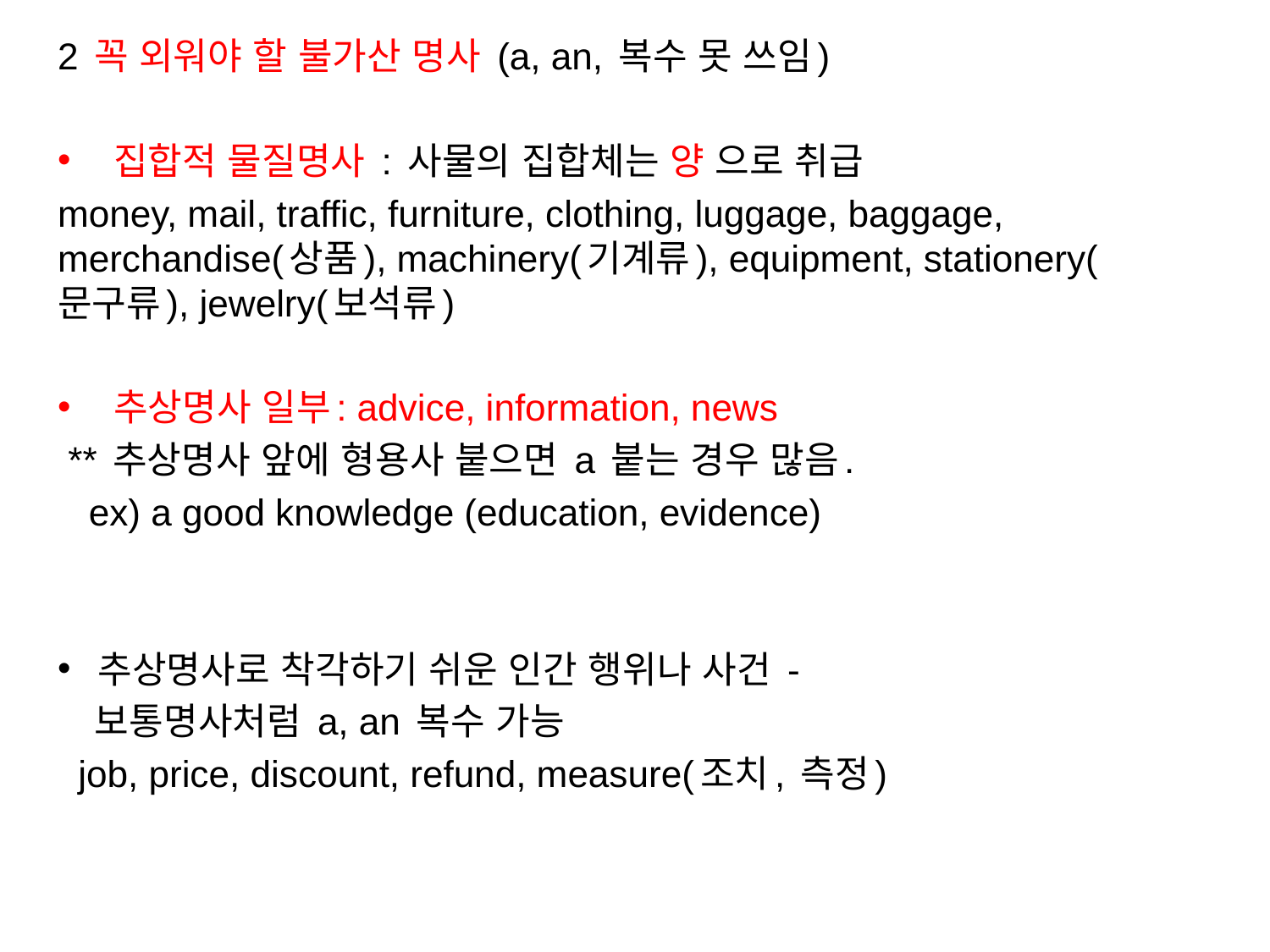

2 꼭 외워야 할 불가산 명사 (a, an, 복수 못 쓰임)

 집합적 물질명사 : 사물의 집합체는 양 으로 취급
money, mail, traffic, furniture, clothing, luggage, baggage, merchandise(상품), machinery(기계류), equipment, stationery(문구류), jewelry(보석류)

 추상명사 일부: advice, information, news
 ** 추상명사 앞에 형용사 붙으면 a 붙는 경우 많음.
   ex) a good knowledge (education, evidence)

추상명사로 착각하기 쉬운 인간 행위나 사건 -
   보통명사처럼 a, an 복수 가능
  job, price, discount, refund, measure(조치, 측정)